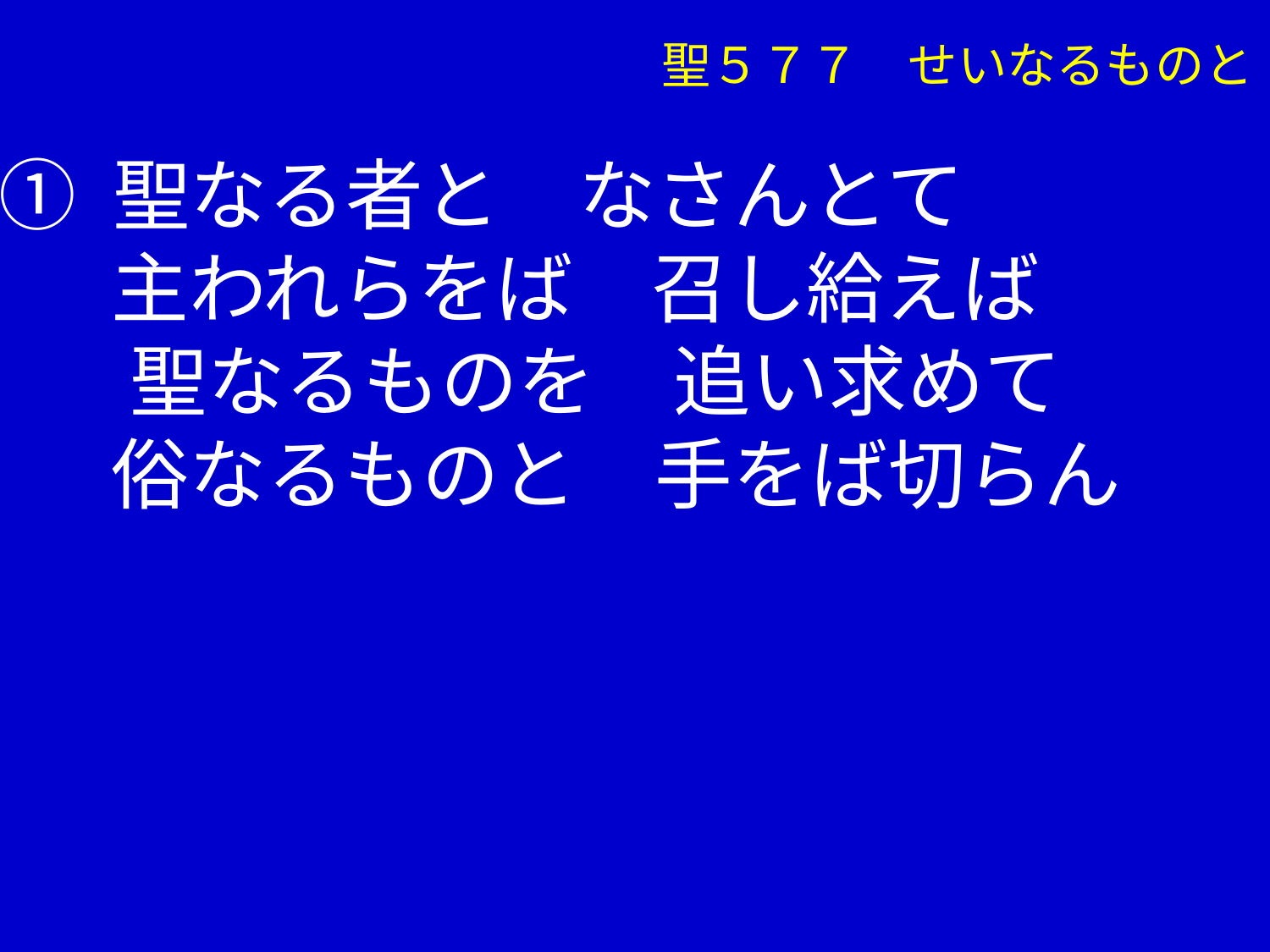

聖５７７　せいなるものと
① 聖なる者と　なさんとて
　  主われらをば　召し給えば
  　聖なるものを　追い求めて
　  俗なるものと　手をば切らん